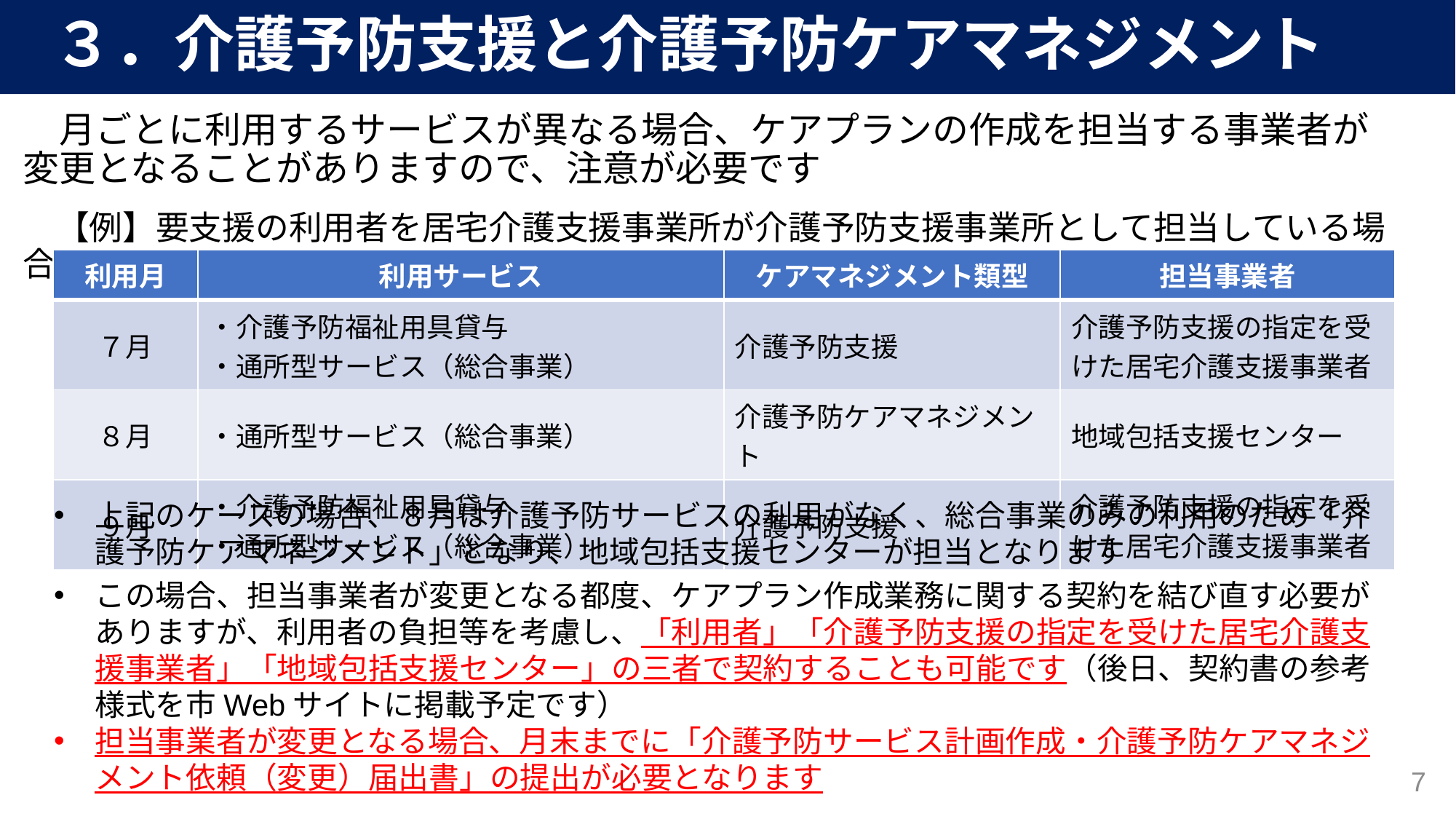

３．介護予防支援と介護予防ケアマネジメント
　月ごとに利用するサービスが異なる場合、ケアプランの作成を担当する事業者が変更となることがありますので、注意が必要です
　【例】要支援の利用者を居宅介護支援事業所が介護予防支援事業所として担当している場合

| 利用月 | 利用サービス | ケアマネジメント類型 | 担当事業者 |
| --- | --- | --- | --- |
| ７月 | ・介護予防福祉用具貸与 ・通所型サービス（総合事業） | 介護予防支援 | 介護予防支援の指定を受けた居宅介護支援事業者 |
| ８月 | ・通所型サービス（総合事業） | 介護予防ケアマネジメント | 地域包括支援センター |
| ９月 | ・介護予防福祉用具貸与 ・通所型サービス（総合事業） | 介護予防支援 | 介護予防支援の指定を受けた居宅介護支援事業者 |
上記のケースの場合、8月は介護予防サービスの利用がなく、総合事業のみの利用のため「介護予防ケアマネジメント」となり、地域包括支援センターが担当となります

この場合、担当事業者が変更となる都度、ケアプラン作成業務に関する契約を結び直す必要がありますが、利用者の負担等を考慮し、「利用者」「介護予防支援の指定を受けた居宅介護支援事業者」「地域包括支援センター」の三者で契約することも可能です（後日、契約書の参考様式を市Webサイトに掲載予定です）
担当事業者が変更となる場合、月末までに「介護予防サービス計画作成・介護予防ケアマネジメント依頼（変更）届出書」の提出が必要となります

7